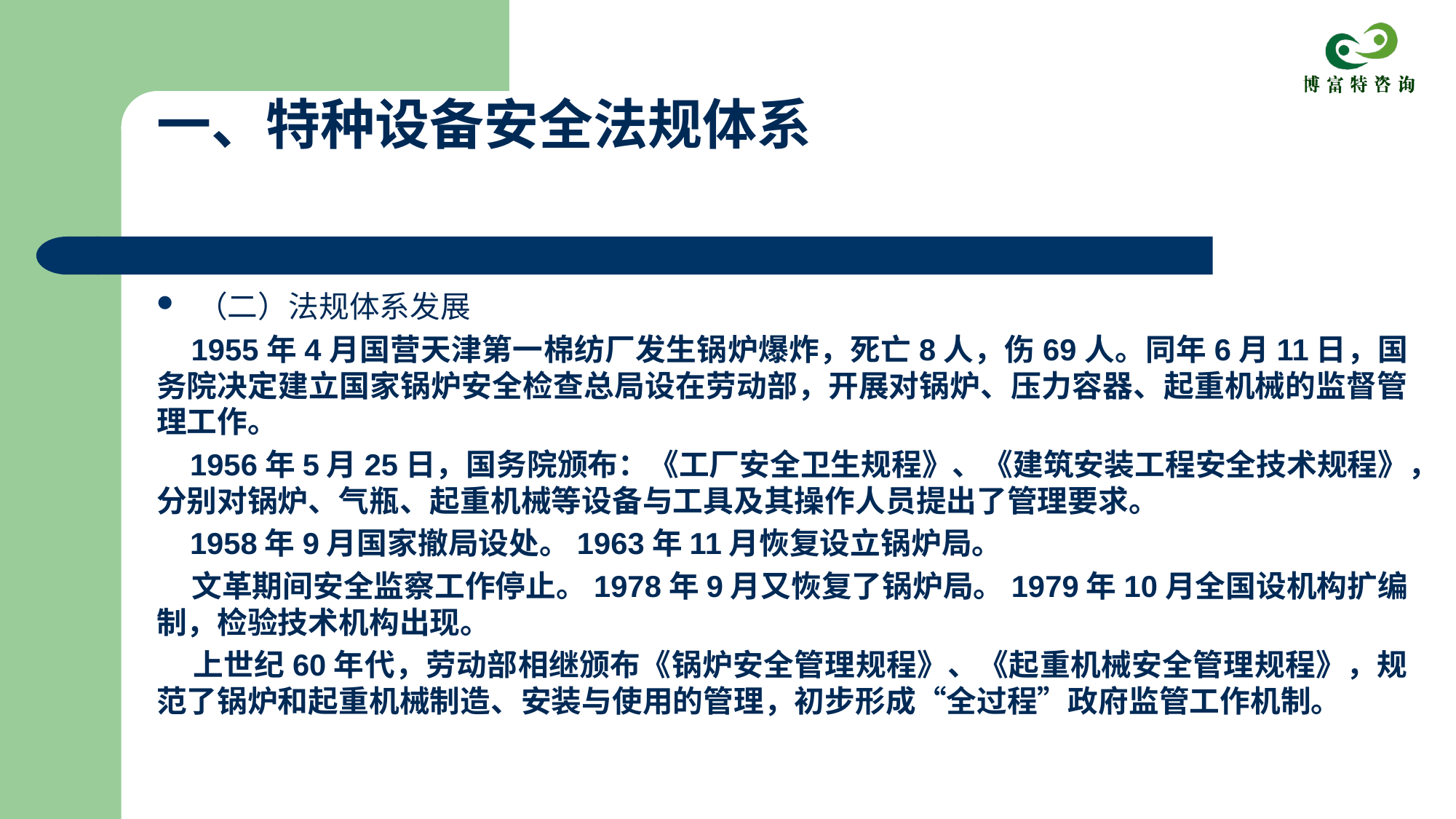

# 一、特种设备安全法规体系
（二）法规体系发展
    1955年4月国营天津第一棉纺厂发生锅炉爆炸，死亡8人，伤69人。同年6月11日，国务院决定建立国家锅炉安全检查总局设在劳动部，开展对锅炉、压力容器、起重机械的监督管理工作。
    1956年5月25日，国务院颁布：《工厂安全卫生规程》、《建筑安装工程安全技术规程》，分别对锅炉、气瓶、起重机械等设备与工具及其操作人员提出了管理要求。
    1958年9月国家撤局设处。1963年11月恢复设立锅炉局。
    文革期间安全监察工作停止。1978年9月又恢复了锅炉局。1979年10月全国设机构扩编制，检验技术机构出现。
    上世纪60年代，劳动部相继颁布《锅炉安全管理规程》、《起重机械安全管理规程》，规范了锅炉和起重机械制造、安装与使用的管理，初步形成“全过程”政府监管工作机制。